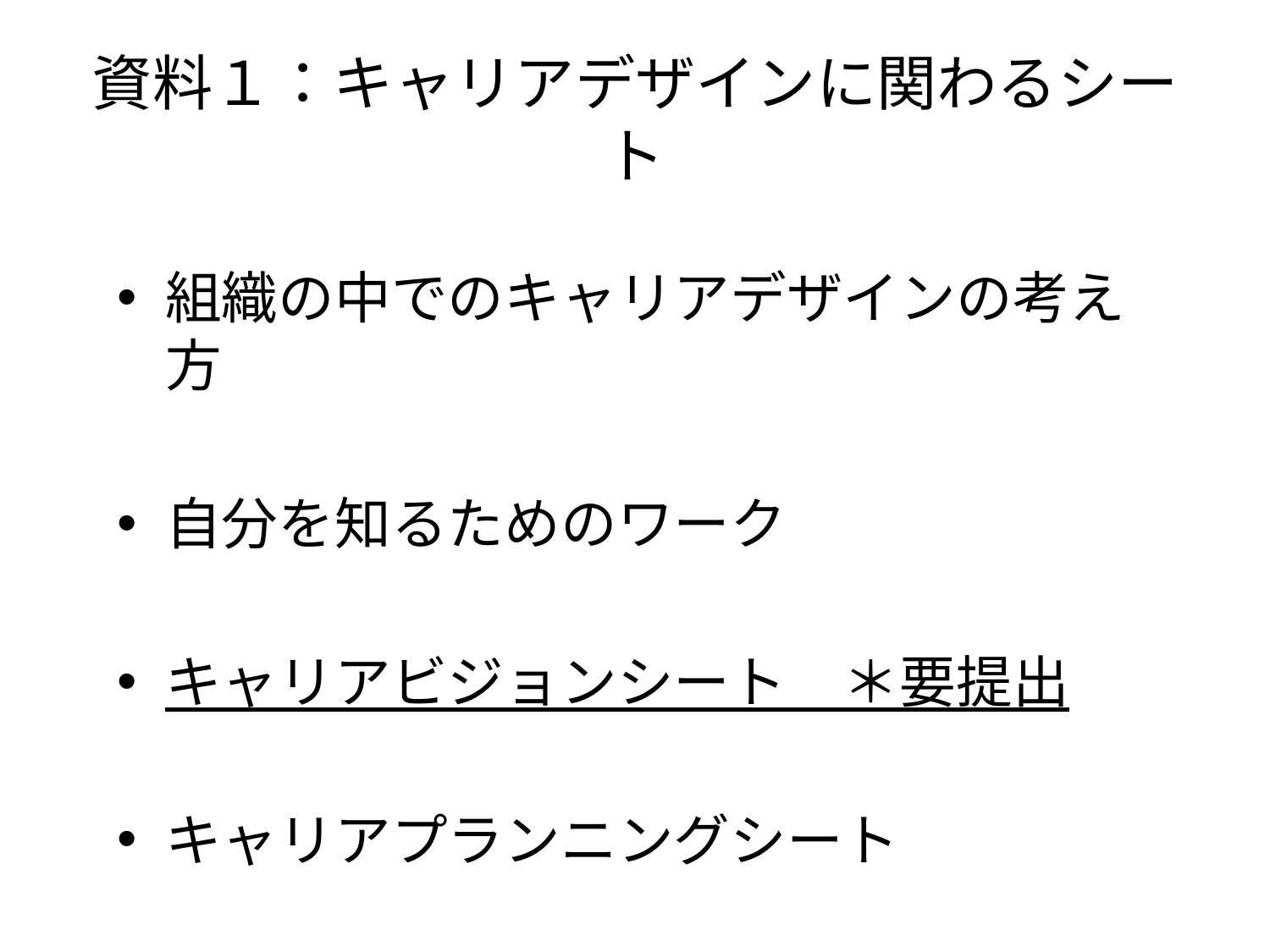

# 資料１：キャリアデザインに関わるシート
組織の中でのキャリアデザインの考え方

自分を知るためのワーク

キャリアビジョンシート　＊要提出

キャリアプランニングシート